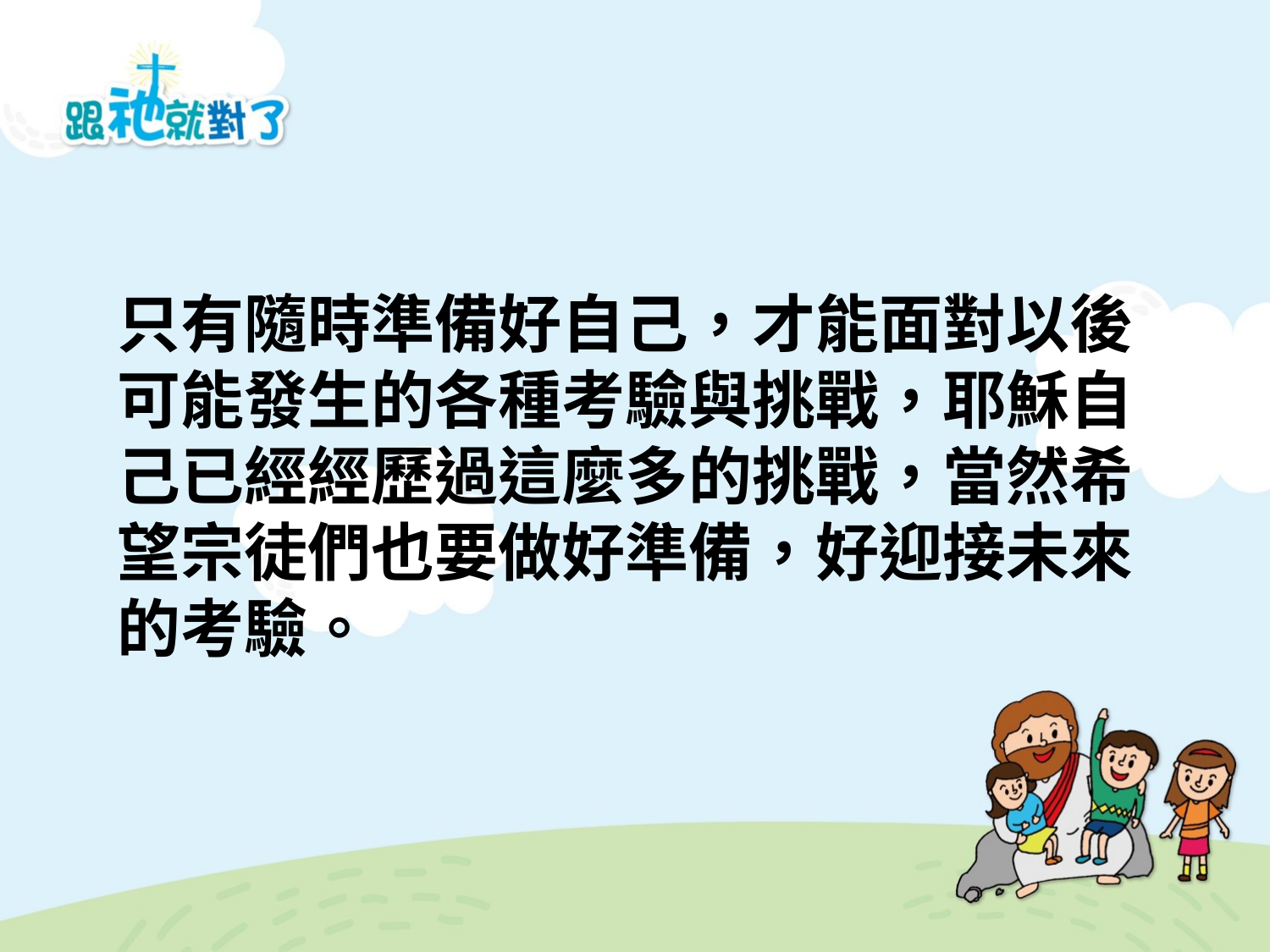

只有隨時準備好自己，才能面對以後可能發生的各種考驗與挑戰，耶穌自己已經經歷過這麼多的挑戰，當然希望宗徒們也要做好準備，好迎接未來的考驗。